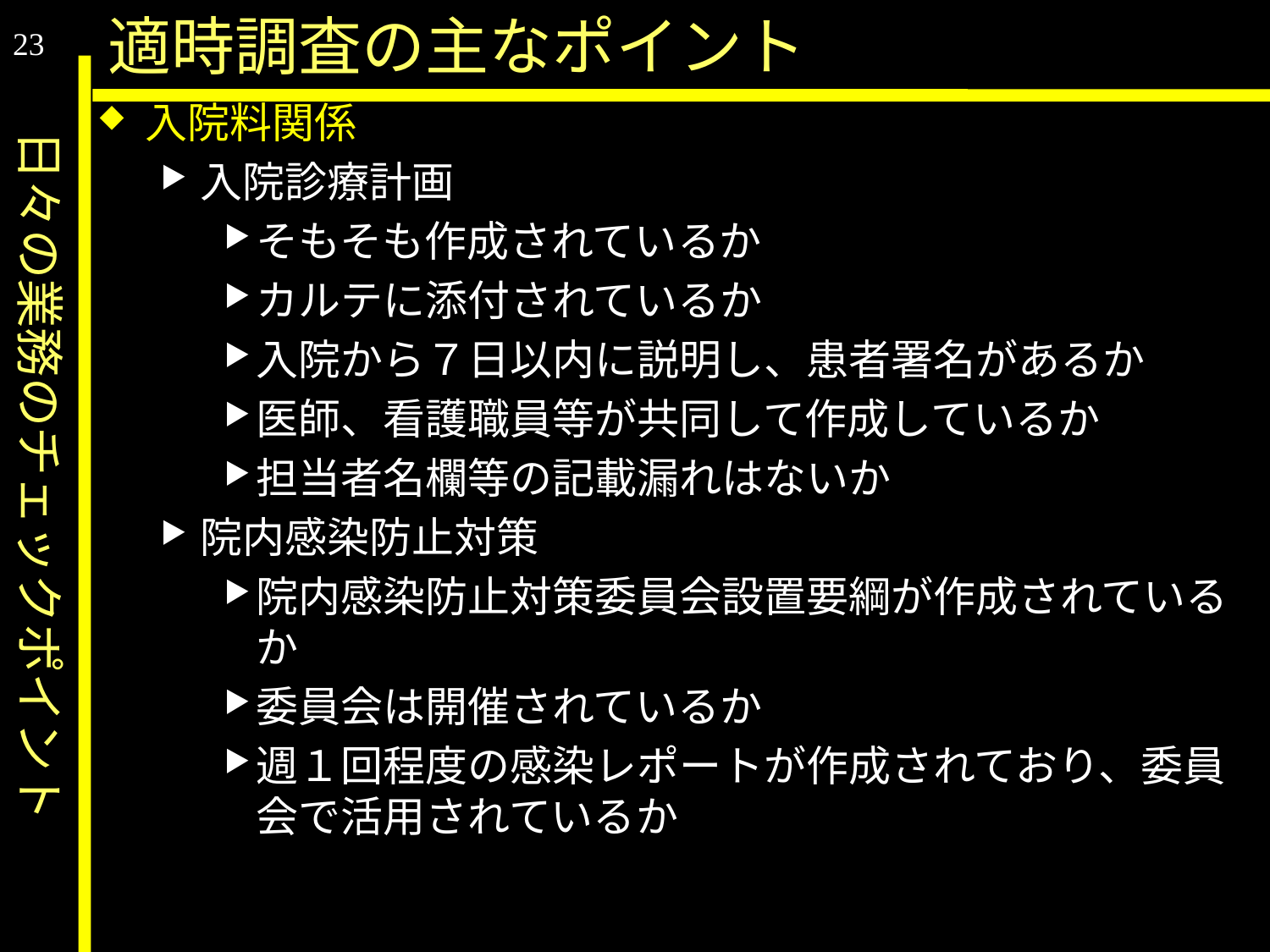

日々の業務のチェックポイント
適時調査の主なポイント
23

入院料関係
入院診療計画
そもそも作成されているか
カルテに添付されているか
入院から７日以内に説明し、患者署名があるか
医師、看護職員等が共同して作成しているか
担当者名欄等の記載漏れはないか
院内感染防止対策
院内感染防止対策委員会設置要綱が作成されているか
委員会は開催されているか
週１回程度の感染レポートが作成されており、委員会で活用されているか